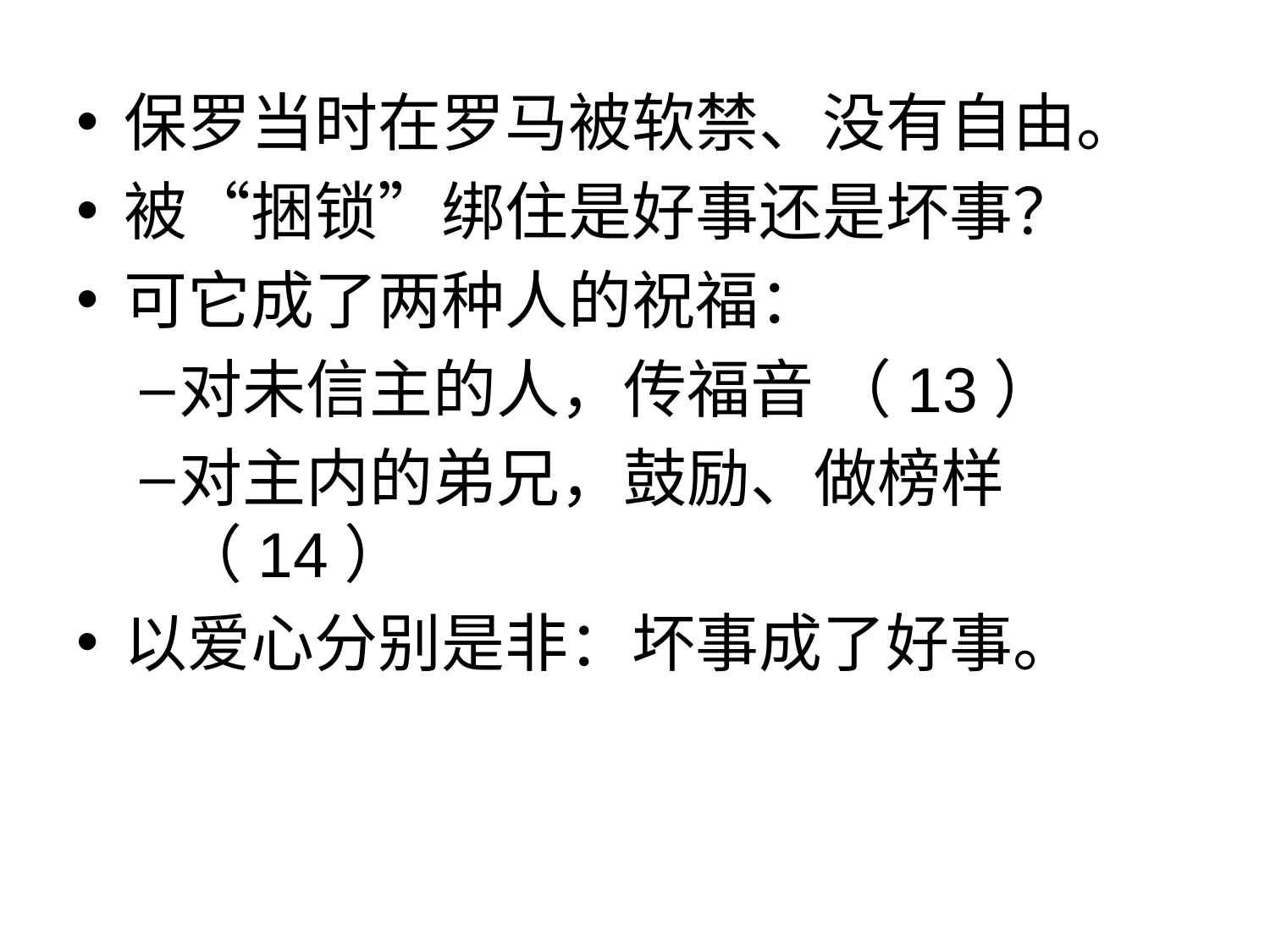

保罗当时在罗马被软禁、没有自由。
被“捆锁”绑住是好事还是坏事？
可它成了两种人的祝福：
对未信主的人，传福音 （13）
对主内的弟兄，鼓励、做榜样 （14）
以爱心分别是非：坏事成了好事。